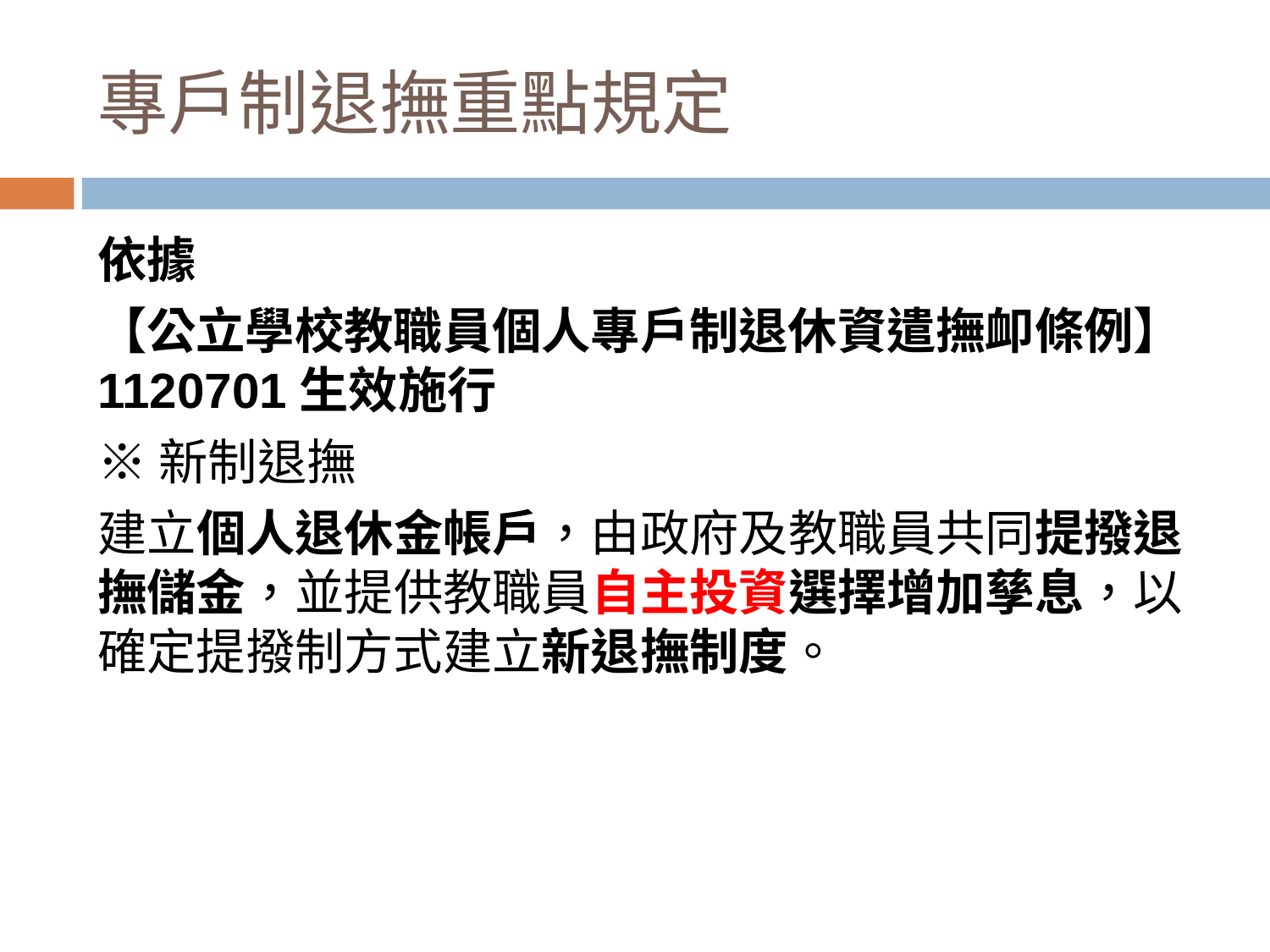

# 專戶制退撫重點規定
依據
【公立學校教職員個人專戶制退休資遣撫卹條例】1120701生效施行
※新制退撫
建立個人退休金帳戶，由政府及教職員共同提撥退撫儲金，並提供教職員自主投資選擇增加孳息，以確定提撥制方式建立新退撫制度。